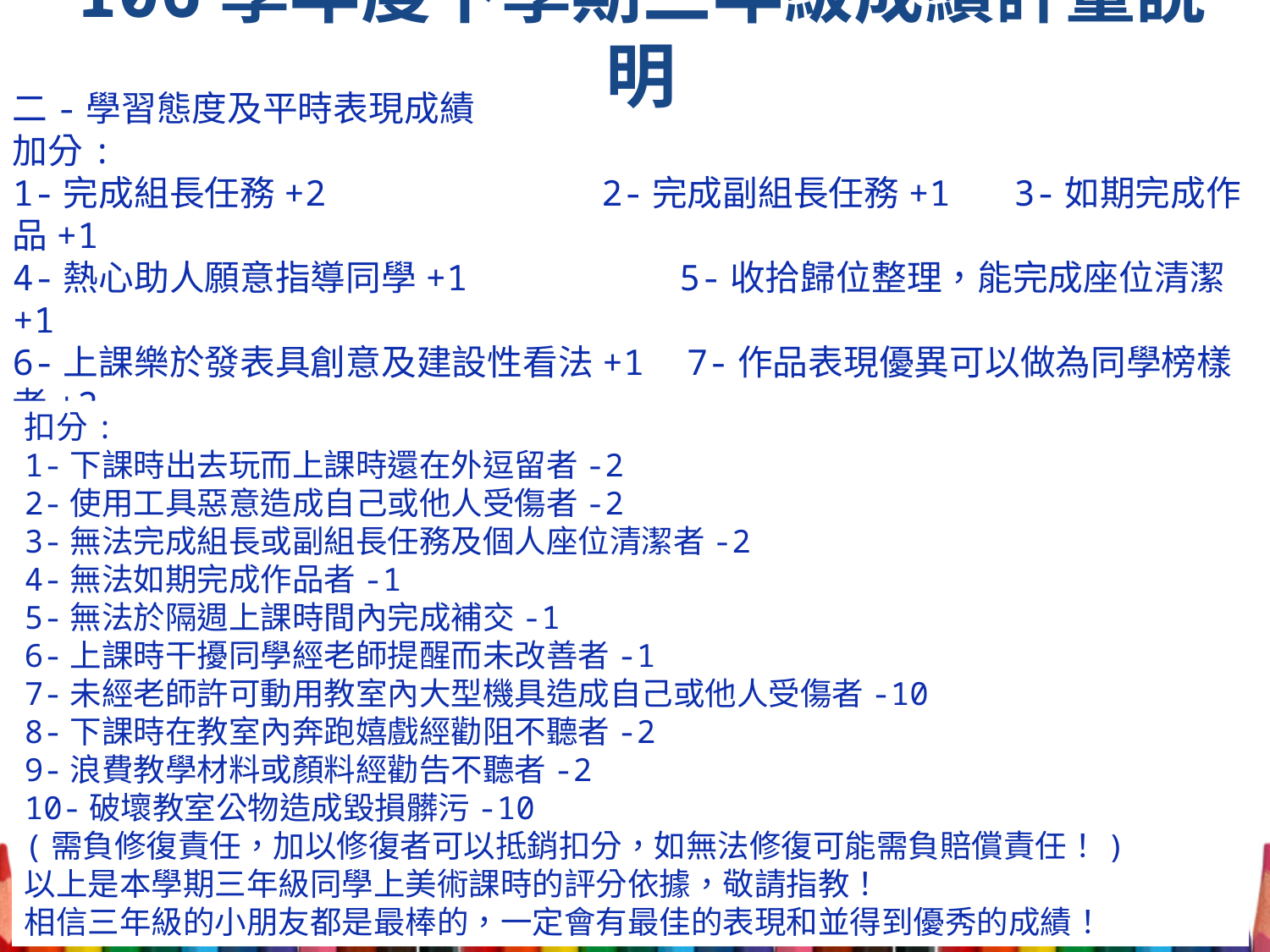

# 106學年度下學期三年級成績評量說明
二-學習態度及平時表現成績
加分:
1-完成組長任務+2             2-完成副組長任務+1   3-如期完成作品+1
4-熱心助人願意指導同學+1          5-收拾歸位整理，能完成座位清潔+1
6-上課樂於發表具創意及建設性看法+1  7-作品表現優異可以做為同學榜樣者+2
8-作品獲選參加美展者+3                 9-作品參展獲得甲等成績者+4
10-作品參展獲得優點成績者+5
扣分:
1-下課時出去玩而上課時還在外逗留者-2
2-使用工具惡意造成自己或他人受傷者-2
3-無法完成組長或副組長任務及個人座位清潔者-2
4-無法如期完成作品者-1
5-無法於隔週上課時間內完成補交-1
6-上課時干擾同學經老師提醒而未改善者-1
7-未經老師許可動用教室內大型機具造成自己或他人受傷者-10
8-下課時在教室內奔跑嬉戲經勸阻不聽者-2
9-浪費教學材料或顏料經勸告不聽者-2
10-破壞教室公物造成毀損髒污-10
(需負修復責任，加以修復者可以抵銷扣分，如無法修復可能需負賠償責任！)
以上是本學期三年級同學上美術課時的評分依據，敬請指教！
相信三年級的小朋友都是最棒的，一定會有最佳的表現和並得到優秀的成績！
7